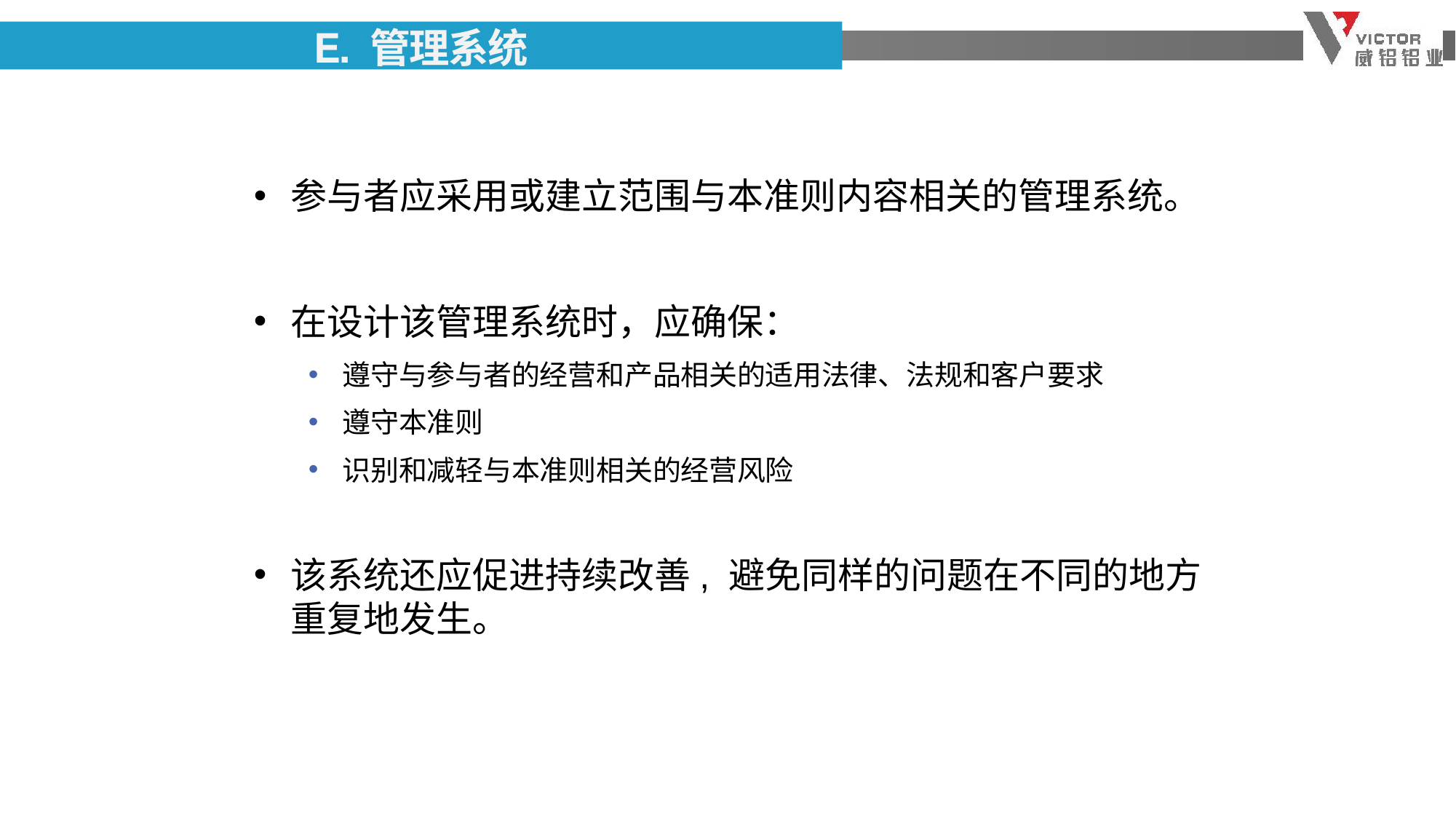

# E. 管理系统
参与者应采用或建立范围与本准则内容相关的管理系统。

在设计该管理系统时，应确保：
遵守与参与者的经营和产品相关的适用法律、法规和客户要求
遵守本准则
识别和减轻与本准则相关的经营风险

该系统还应促进持续改善, 避免同样的问题在不同的地方重复地发生。